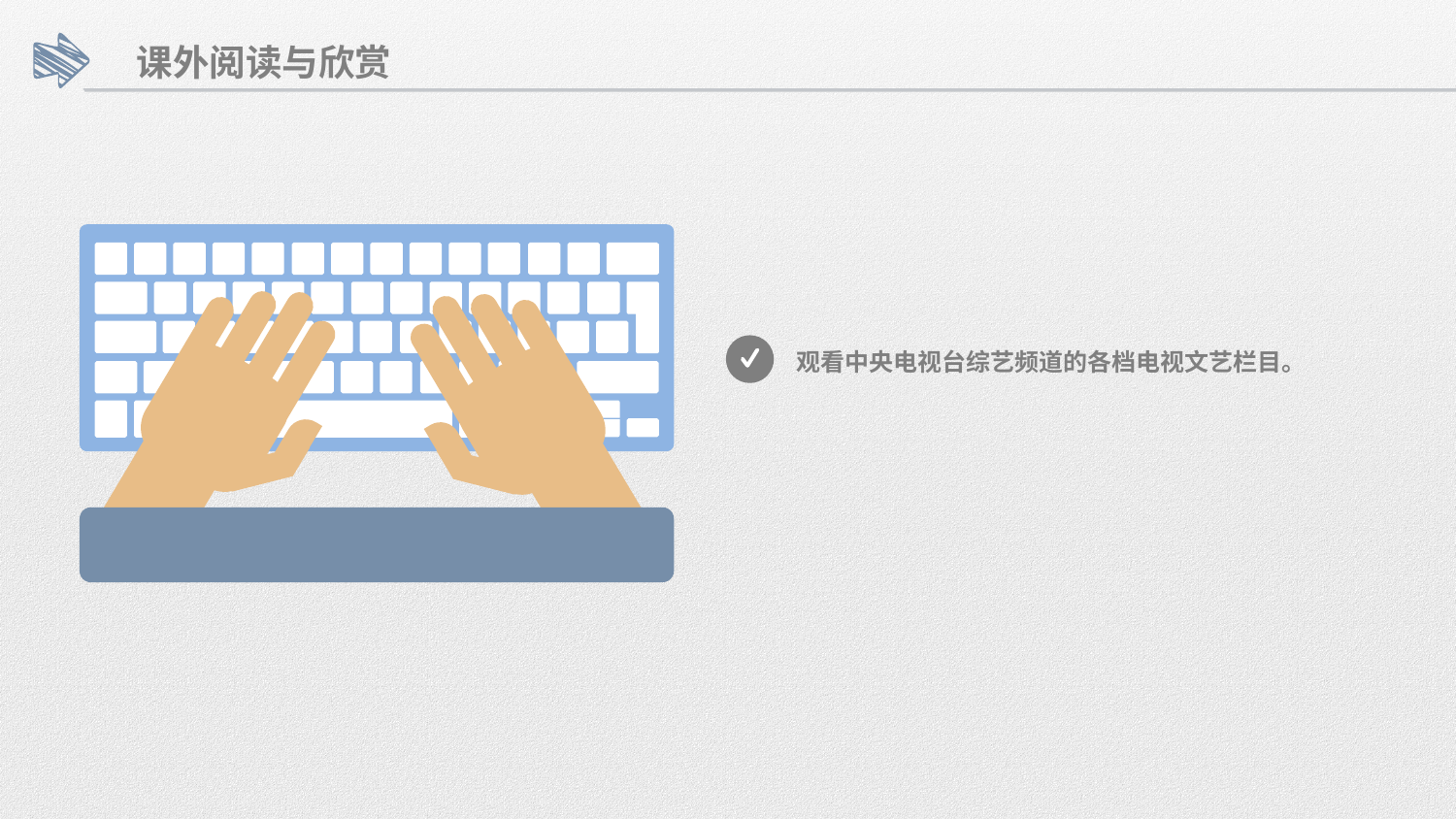

课外阅读与欣赏

标题文本预设

观看中央电视台综艺频道的各档电视文艺栏目。